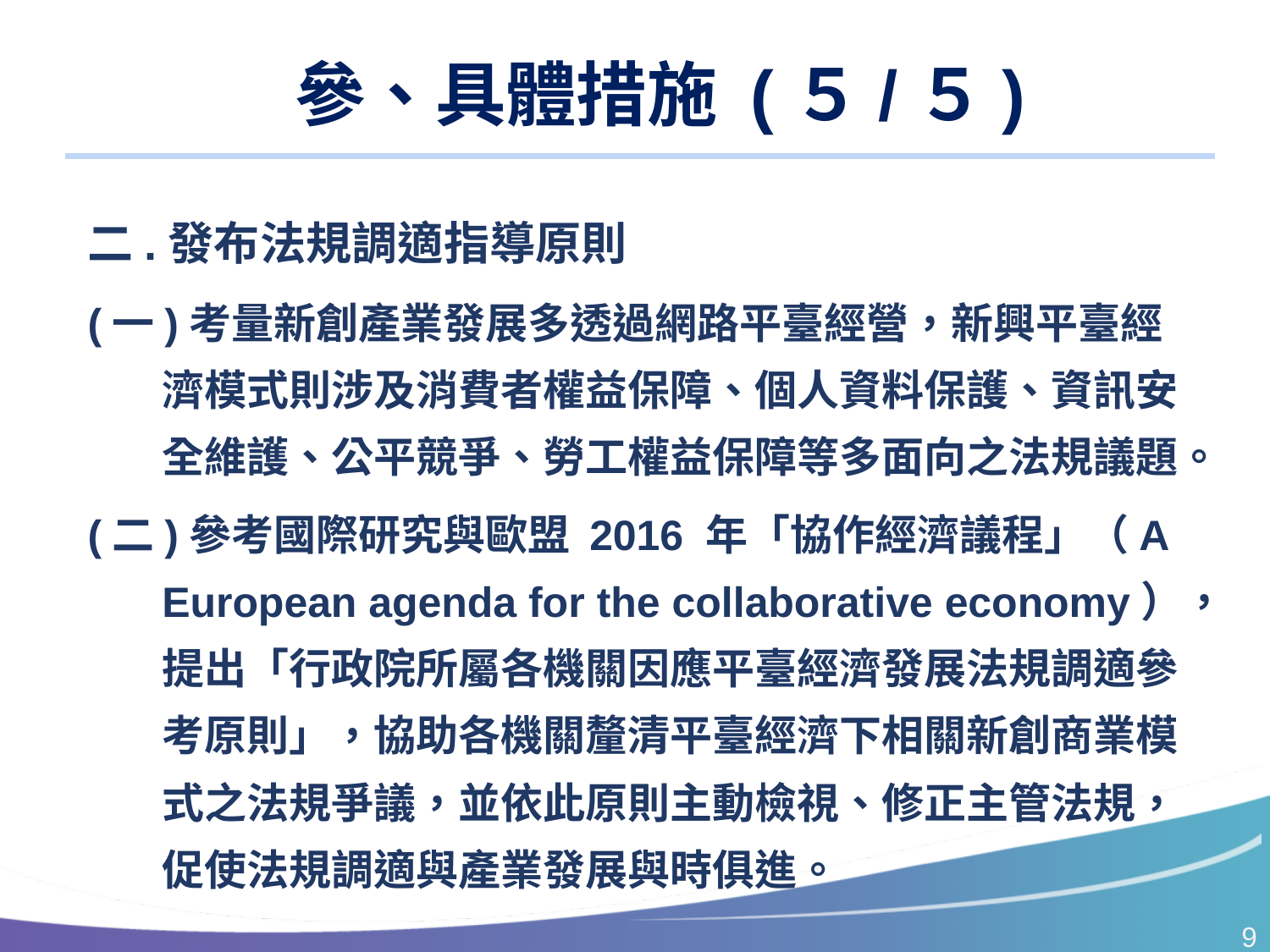

# 參、具體措施 (５/５)
二.發布法規調適指導原則
(一)考量新創產業發展多透過網路平臺經營，新興平臺經濟模式則涉及消費者權益保障、個人資料保護、資訊安全維護、公平競爭、勞工權益保障等多面向之法規議題。
(二)參考國際研究與歐盟 2016 年「協作經濟議程」（A European agenda for the collaborative economy），提出「行政院所屬各機關因應平臺經濟發展法規調適參考原則」，協助各機關釐清平臺經濟下相關新創商業模式之法規爭議，並依此原則主動檢視、修正主管法規，促使法規調適與產業發展與時俱進。